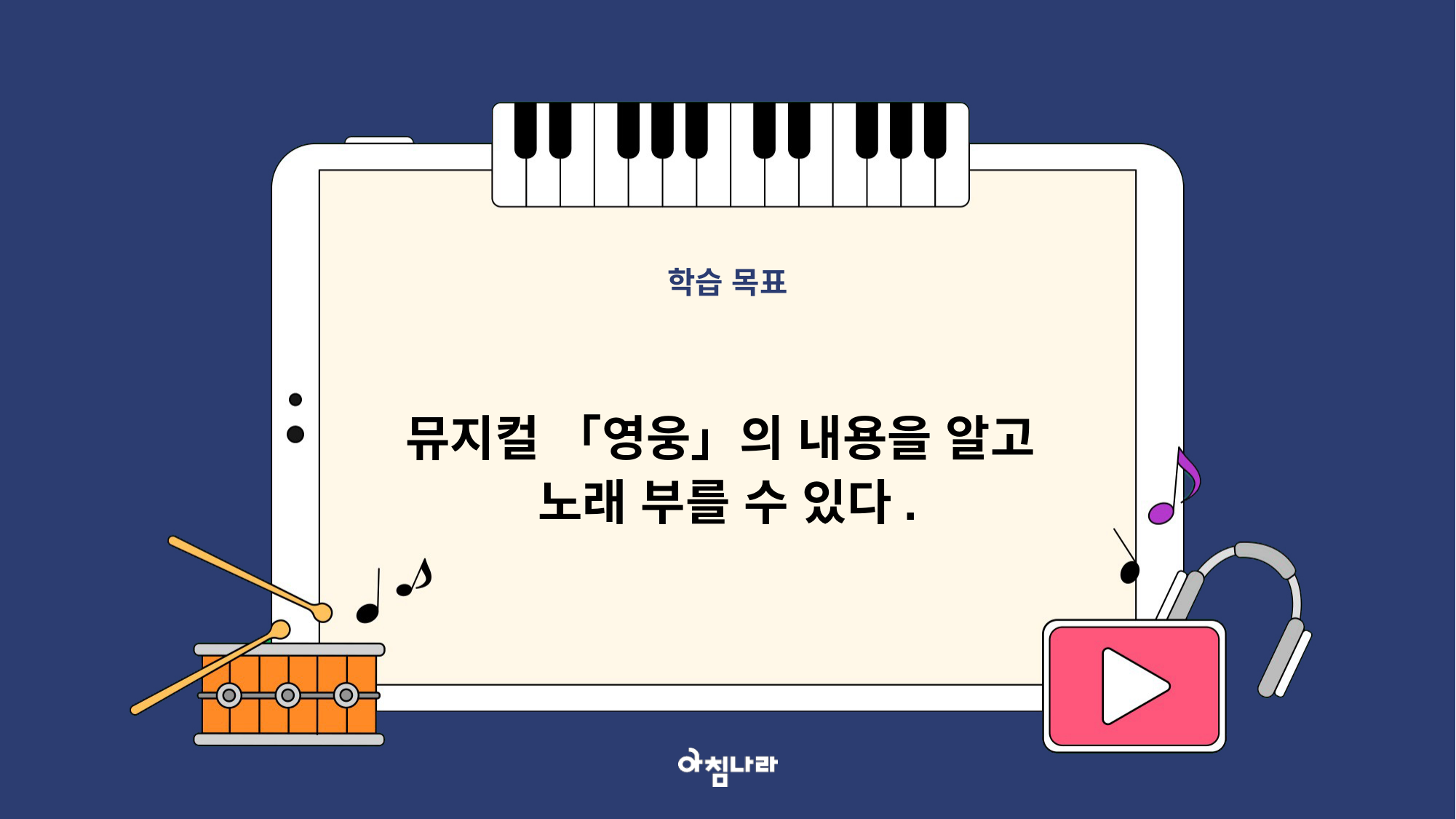

학습 목표
뮤지컬 「영웅」의 내용을 알고
노래 부를 수 있다.